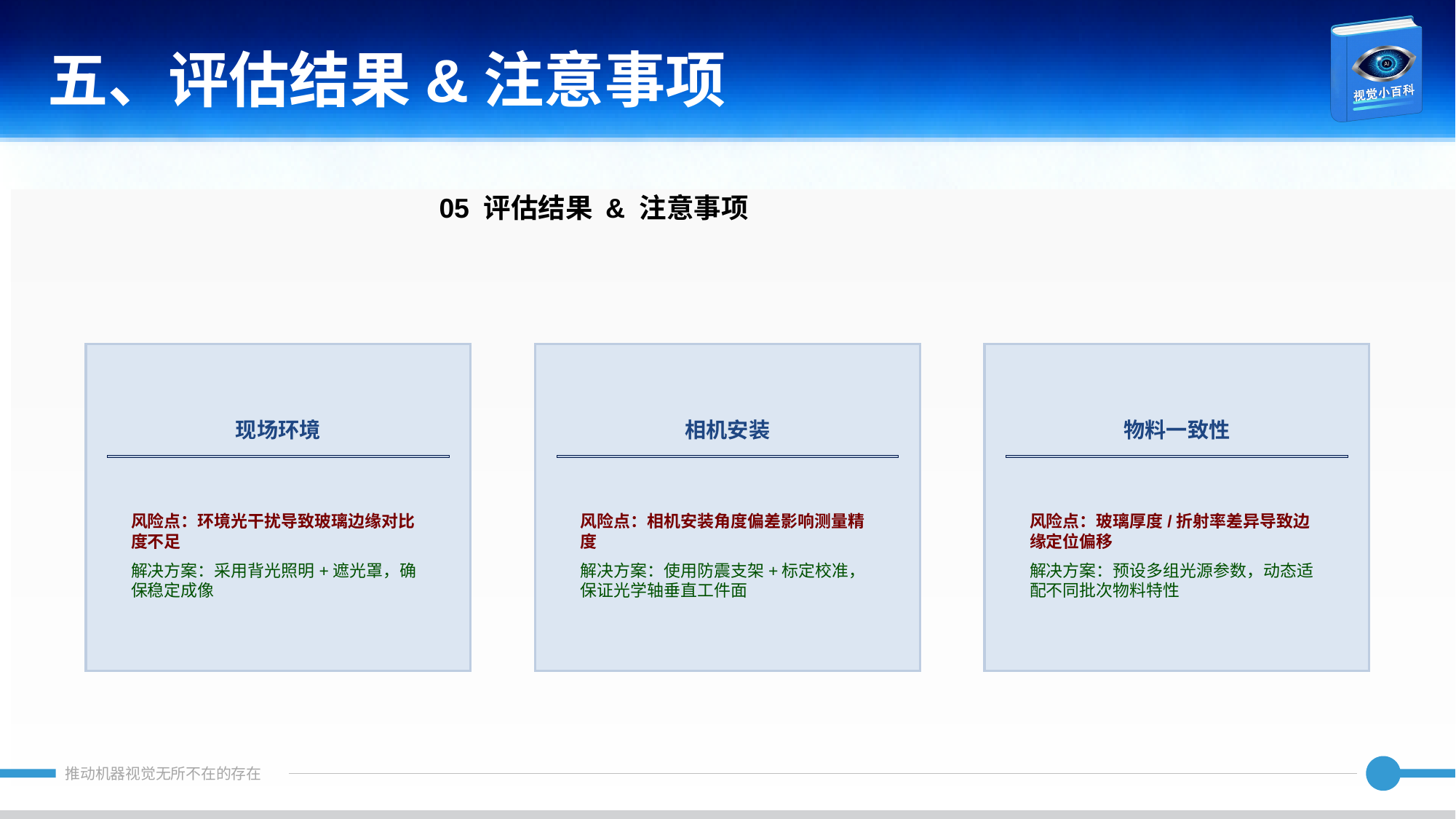

五、评估结果&注意事项

05 评估结果 & 注意事项

现场环境

相机安装

物料一致性

风险点：环境光干扰导致玻璃边缘对比度不足
解决方案：采用背光照明+遮光罩，确保稳定成像

风险点：相机安装角度偏差影响测量精度
解决方案：使用防震支架+标定校准，保证光学轴垂直工件面

风险点：玻璃厚度/折射率差异导致边缘定位偏移
解决方案：预设多组光源参数，动态适配不同批次物料特性
10